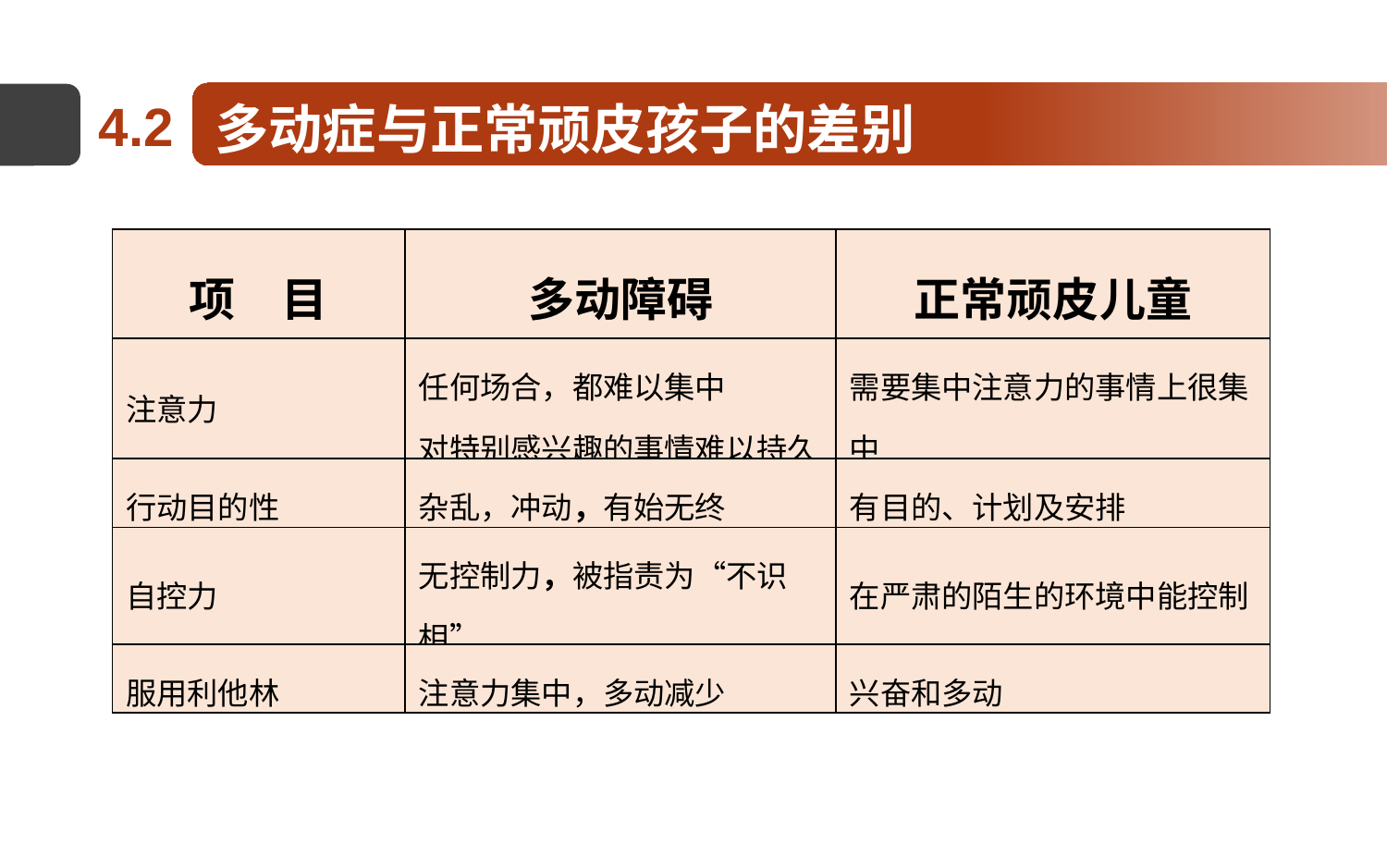

4.2
多动症与正常顽皮孩子的差别
| 项　目 | 多动障碍 | 正常顽皮儿童 |
| --- | --- | --- |
| 注意力 | 任何场合，都难以集中 对特别感兴趣的事情难以持久 | 需要集中注意力的事情上很集中 |
| 行动目的性 | 杂乱，冲动，有始无终 | 有目的、计划及安排 |
| 自控力 | 无控制力，被指责为“不识相” | 在严肃的陌生的环境中能控制 |
| 服用利他林 | 注意力集中，多动减少 | 兴奋和多动 |